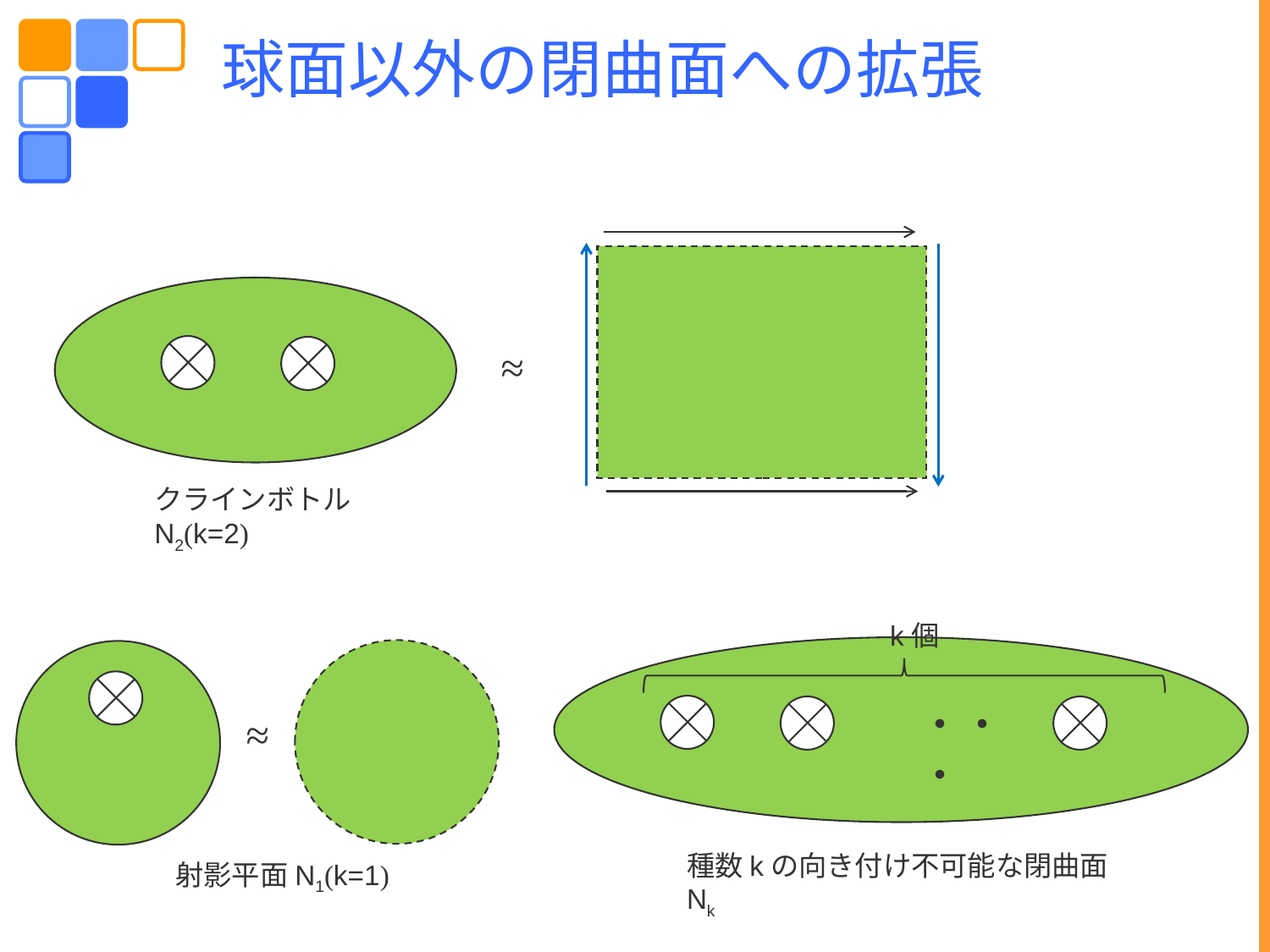

球面以外の閉曲面への拡張

≈

クラインボトルN2(k=2)

k個

・・・

≈
種数kの向き付け不可能な閉曲面Nk
射影平面N1(k=1)